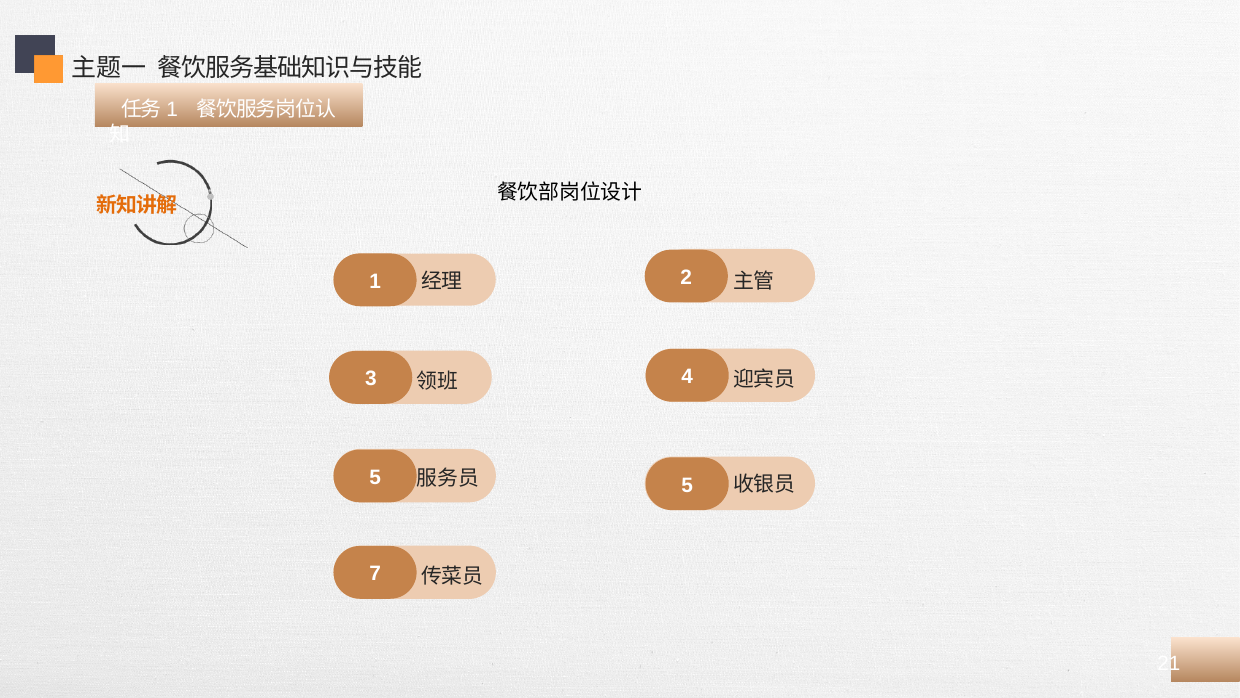

主题一  餐饮服务基础知识与技能

 任务1   餐饮服务岗位认知
餐饮部岗位设计

经理
1

主管

2
迎宾员

4
领班

3
服务员

5
收银员

5
传菜员

7